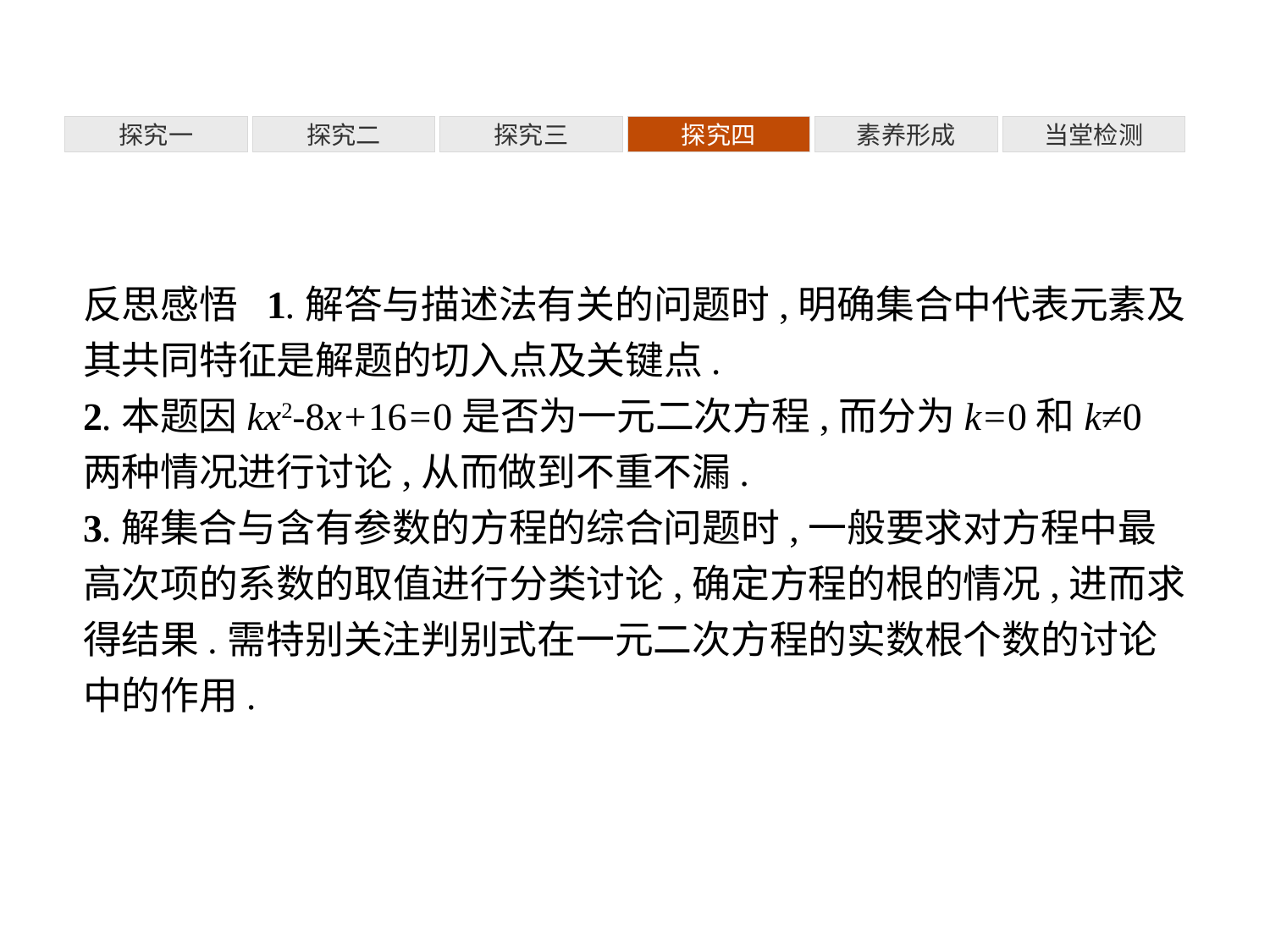

探究一
探究二
探究三
探究四
素养形成
当堂检测
反思感悟  1.解答与描述法有关的问题时,明确集合中代表元素及其共同特征是解题的切入点及关键点.
2.本题因kx2-8x+16=0是否为一元二次方程,而分为k=0和k≠0两种情况进行讨论,从而做到不重不漏.
3.解集合与含有参数的方程的综合问题时,一般要求对方程中最高次项的系数的取值进行分类讨论,确定方程的根的情况,进而求得结果.需特别关注判别式在一元二次方程的实数根个数的讨论中的作用.